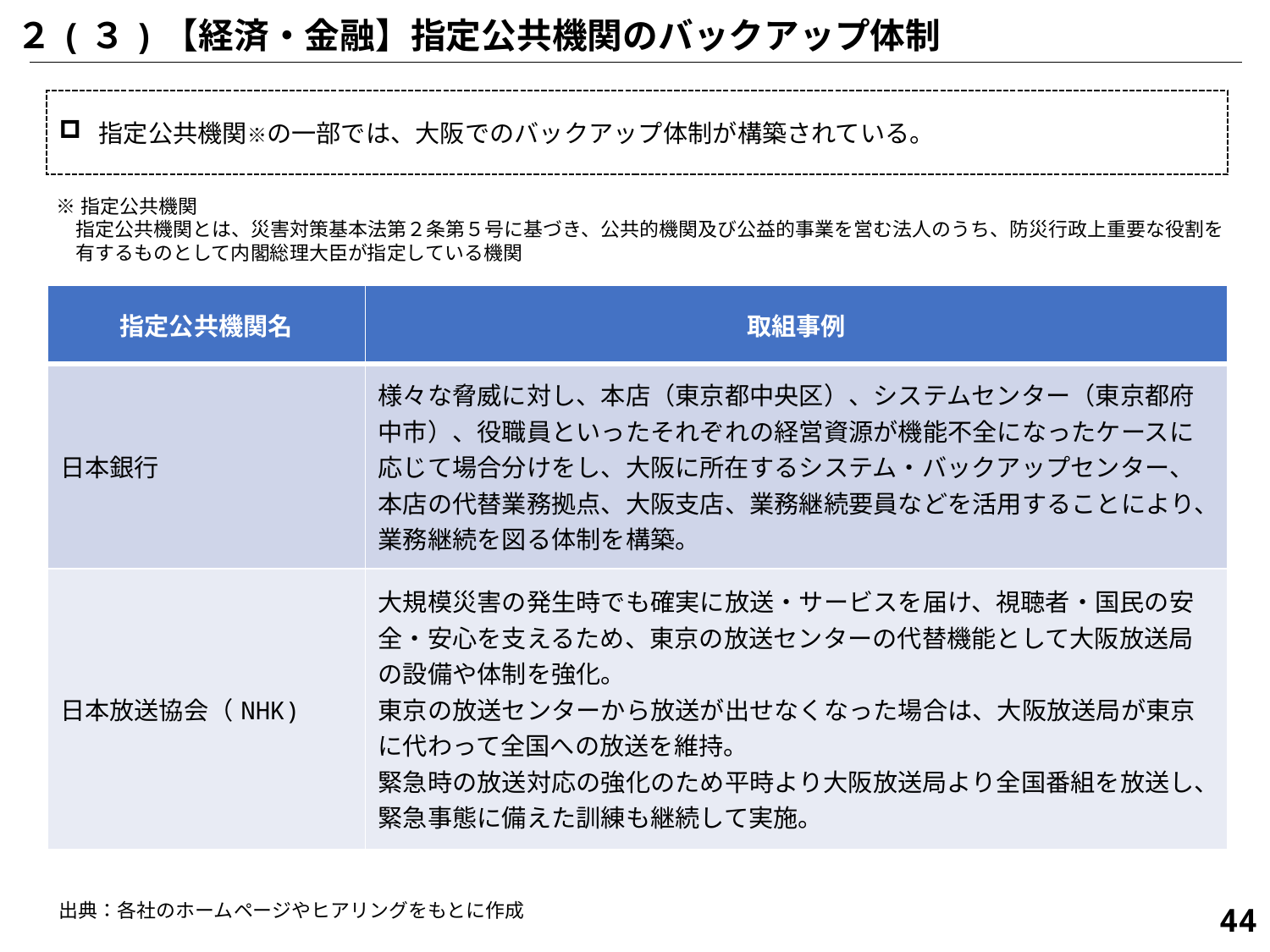

２(３)【経済・金融】指定公共機関のバックアップ体制
指定公共機関※の一部では、大阪でのバックアップ体制が構築されている。
※指定公共機関
　指定公共機関とは、災害対策基本法第２条第５号に基づき、公共的機関及び公益的事業を営む法人のうち、防災行政上重要な役割を
　有するものとして内閣総理大臣が指定している機関
| 指定公共機関名 | 取組事例 |
| --- | --- |
| 日本銀行 | 様々な脅威に対し、本店（東京都中央区）、システムセンター（東京都府中市）、役職員といったそれぞれの経営資源が機能不全になったケースに応じて場合分けをし、大阪に所在するシステム・バックアップセンター、本店の代替業務拠点、大阪支店、業務継続要員などを活用することにより、業務継続を図る体制を構築。 |
| 日本放送協会（NHK) | 大規模災害の発生時でも確実に放送・サービスを届け、視聴者・国民の安全・安心を支えるため、東京の放送センターの代替機能として大阪放送局 の設備や体制を強化。 東京の放送センターから放送が出せなくなった場合は、大阪放送局が東京に代わって全国への放送を維持。 緊急時の放送対応の強化のため平時より大阪放送局より全国番組を放送し、緊急事態に備えた訓練も継続して実施。 |
出典：各社のホームページやヒアリングをもとに作成
44